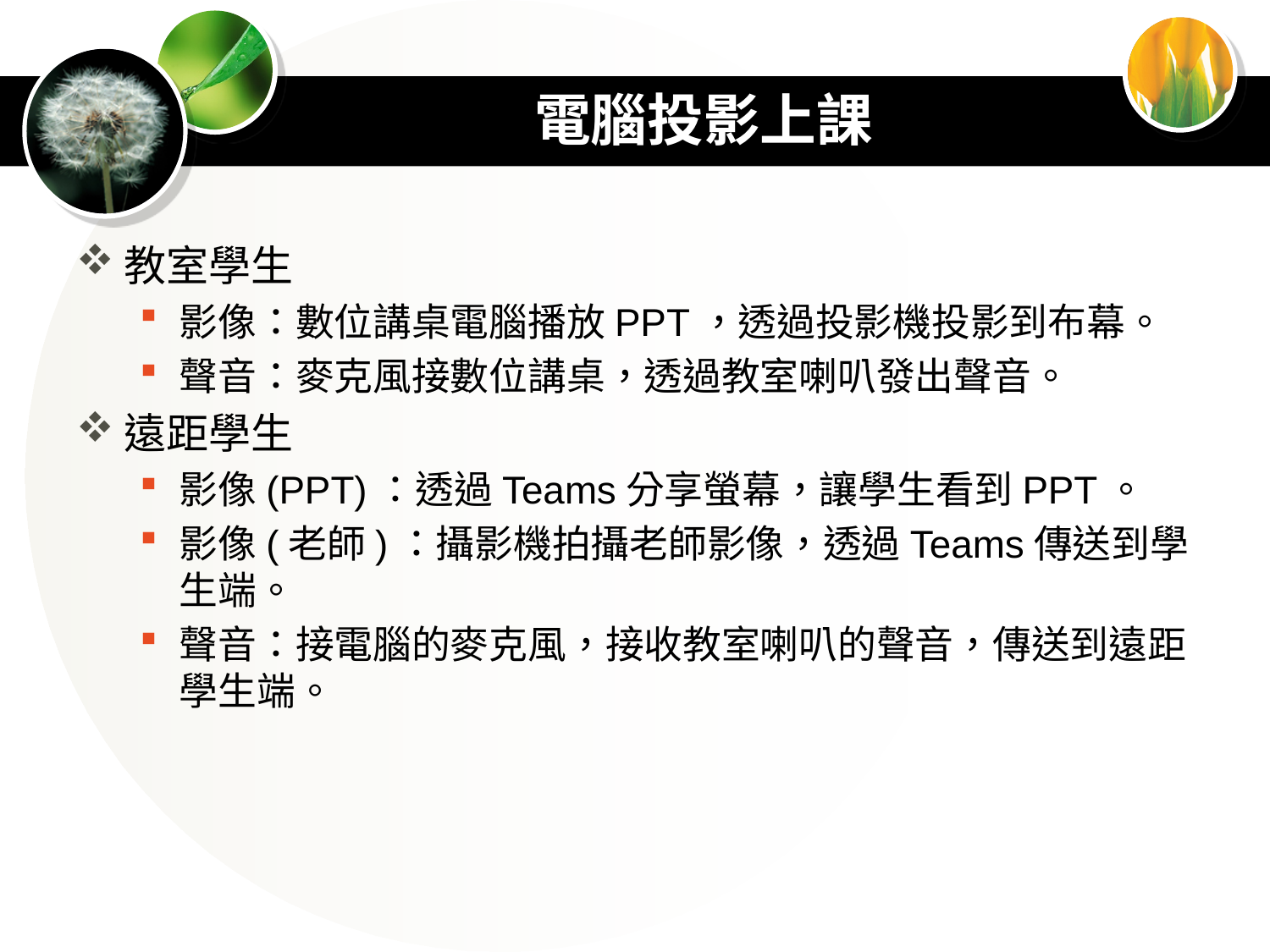

# 電腦投影上課
教室學生
影像：數位講桌電腦播放PPT，透過投影機投影到布幕。
聲音：麥克風接數位講桌，透過教室喇叭發出聲音。
遠距學生
影像(PPT)：透過Teams分享螢幕，讓學生看到PPT。
影像(老師)：攝影機拍攝老師影像，透過Teams傳送到學生端。
聲音：接電腦的麥克風，接收教室喇叭的聲音，傳送到遠距學生端。